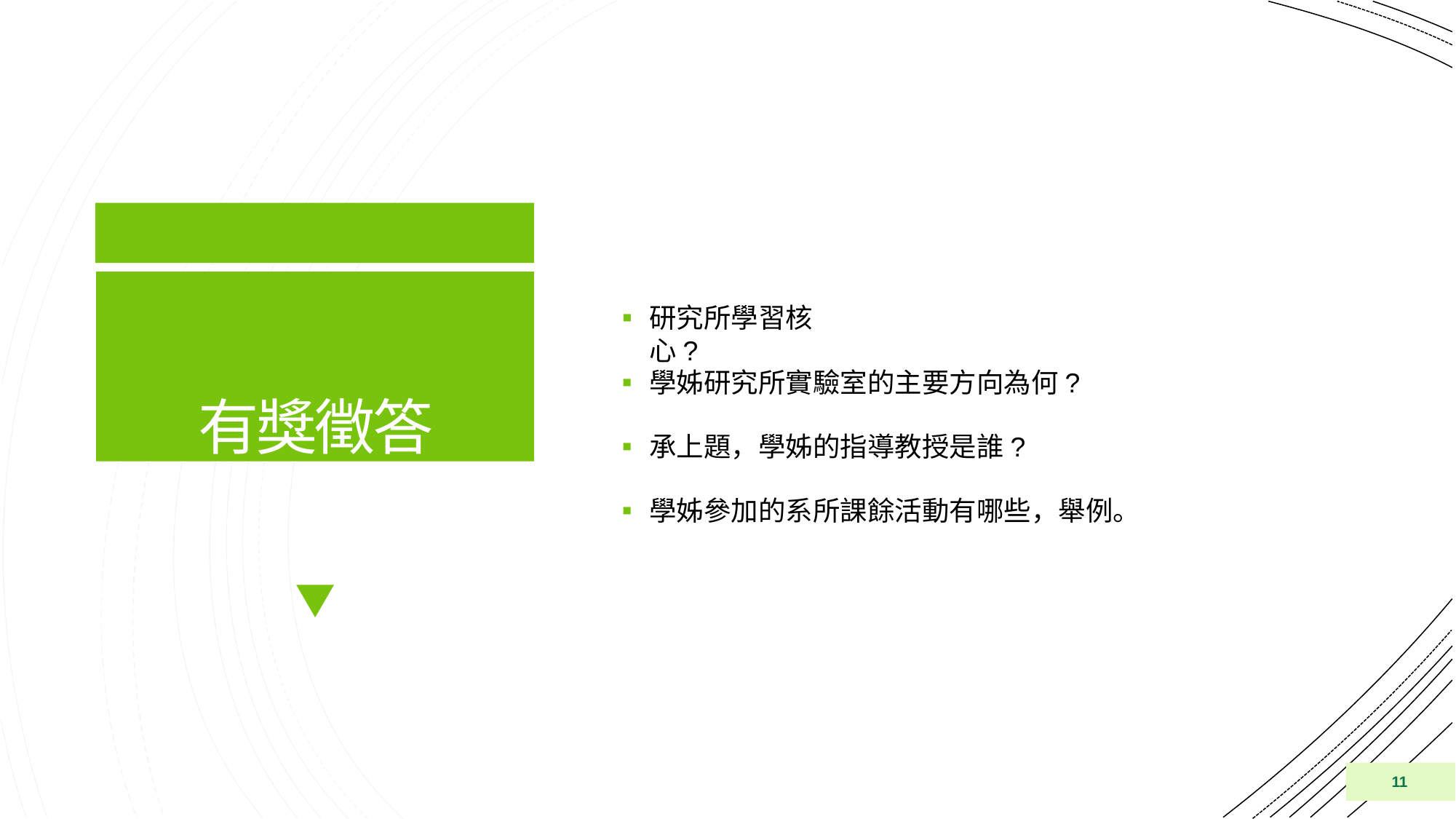

有獎徵答
# 研究所學習核心?
學姊研究所實驗室的主要方向為何?
承上題，學姊的指導教授是誰?
學姊參加的系所課餘活動有哪些，舉例。

11